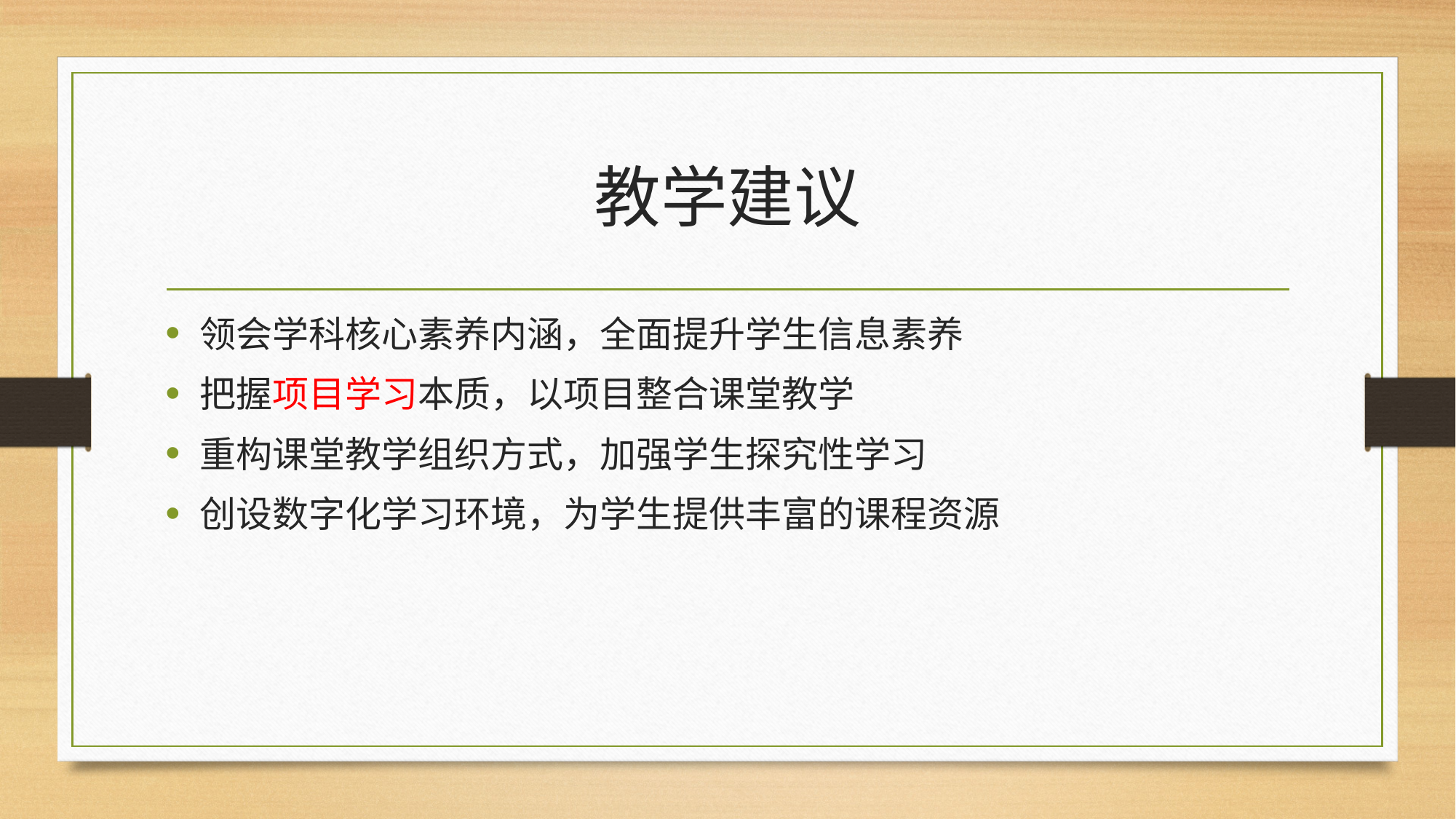

# 教学建议
领会学科核心素养内涵，全面提升学生信息素养
把握项目学习本质，以项目整合课堂教学
重构课堂教学组织方式，加强学生探究性学习
创设数字化学习环境，为学生提供丰富的课程资源